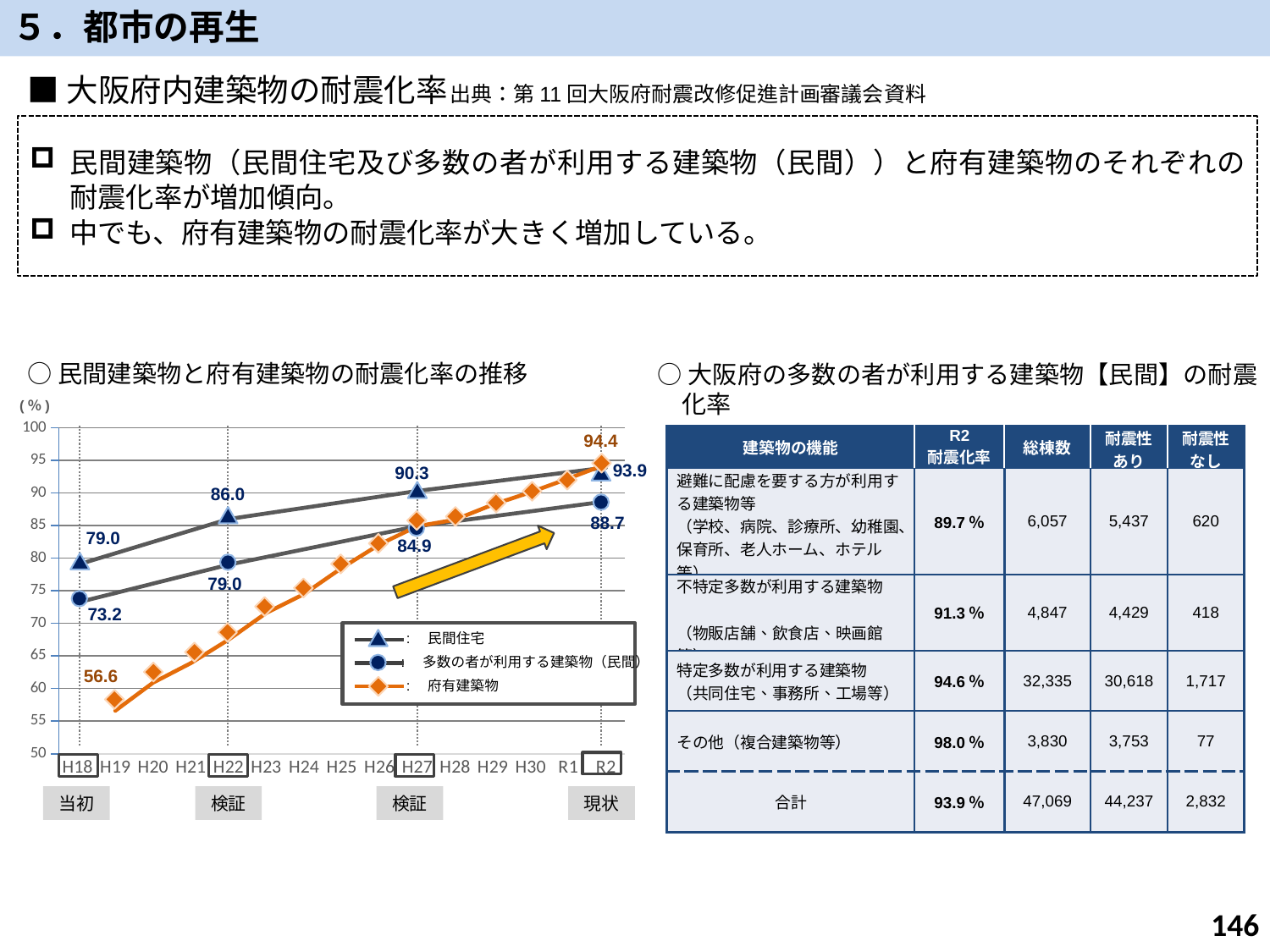

５．都市の再生
■大阪府内建築物の耐震化率
出典：第11回大阪府耐震改修促進計画審議会資料
民間建築物（民間住宅及び多数の者が利用する建築物（民間））と府有建築物のそれぞれの耐震化率が増加傾向。
中でも、府有建築物の耐震化率が大きく増加している。
○民間建築物と府有建築物の耐震化率の推移
○大阪府の多数の者が利用する建築物【民間】の耐震化率
(％)

### Chart

| Category | 多数の者が利用する建築物 | 多数の者が利用する建築物 民間住宅 府有建築物 | 府有建築物 |
|---|---|---|---|
| H18 | 79.0 | 73.2 | None |
| H19 | 80.75 | 74.65 | 56.6 |
| H20 | 82.5 | 76.1 | 60.9 |
| H21 | 84.25 | 77.55 | 63.9 |
| H22 | 86.0 | 79.0 | 67.5 |
| H23 | 86.86 | 80.18 | 71.6 |
| H24 | 87.72 | 81.36 | 74.5 |
| H25 | 88.58 | 82.54 | 78.5 |
| H26 | 89.44 | 83.72 | 82.1 |
| H27 | 90.3 | 84.9 | 84.9 |
| H28 | 91.02 | 85.66 | 85.9 |
| H29 | 91.74 | 86.42 | 88.2 |
| H30 | 92.46 | 87.18 | 90.1 |
| R1 | 93.18 | 87.94 | 92.2 |
| R2 | 93.9 | 88.7 | 94.4 |
94.4
| 建築物の機能 | R2 耐震化率 | 総棟数 | 耐震性あり | 耐震性なし |
| --- | --- | --- | --- | --- |
| 避難に配慮を要する方が利用する建築物等　　 （学校、病院、診療所、幼稚園、保育所、老人ホーム、ホテル等） | 89.7％ | 6,057 | 5,437 | 620 |
| 不特定多数が利用する建築物　　 （物販店舗、飲食店、映画館等） | 91.3％ | 4,847 | 4,429 | 418 |
| 特定多数が利用する建築物　　 （共同住宅、事務所、工場等） | 94.6％ | 32,335 | 30,618 | 1,717 |
| その他（複合建築物等） | 98.0％ | 3,830 | 3,753 | 77 |
| 合計 | 93.9％ | 47,069 | 44,237 | 2,832 |
93.9
90.3

86.0

88.7

79.0
84.9

79.0

73.2

:　民間住宅

:　多数の者が利用する建築物（民間）

:　府有建築物

56.6

当初
検証
検証
現状
146